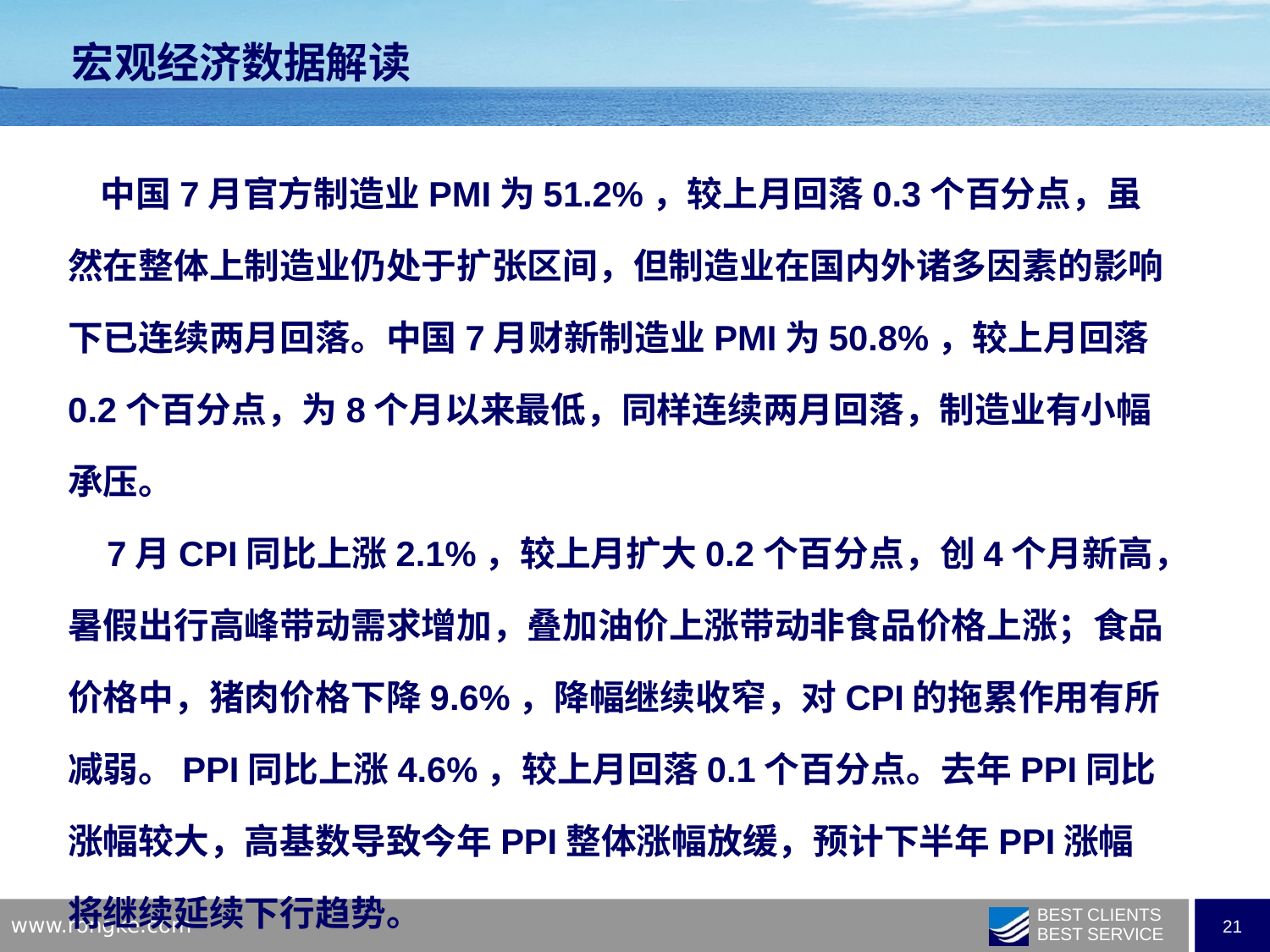

宏观经济数据解读
   中国7月官方制造业PMI为51.2%，较上月回落0.3个百分点，虽然在整体上制造业仍处于扩张区间，但制造业在国内外诸多因素的影响下已连续两月回落。中国7月财新制造业PMI为50.8%，较上月回落0.2个百分点，为8个月以来最低，同样连续两月回落，制造业有小幅承压。
    7月CPI同比上涨2.1%，较上月扩大0.2个百分点，创4个月新高，暑假出行高峰带动需求增加，叠加油价上涨带动非食品价格上涨；食品价格中，猪肉价格下降9.6%，降幅继续收窄，对CPI的拖累作用有所减弱。PPI同比上涨4.6%，较上月回落0.1个百分点。去年PPI同比涨幅较大，高基数导致今年PPI整体涨幅放缓，预计下半年PPI涨幅将继续延续下行趋势。